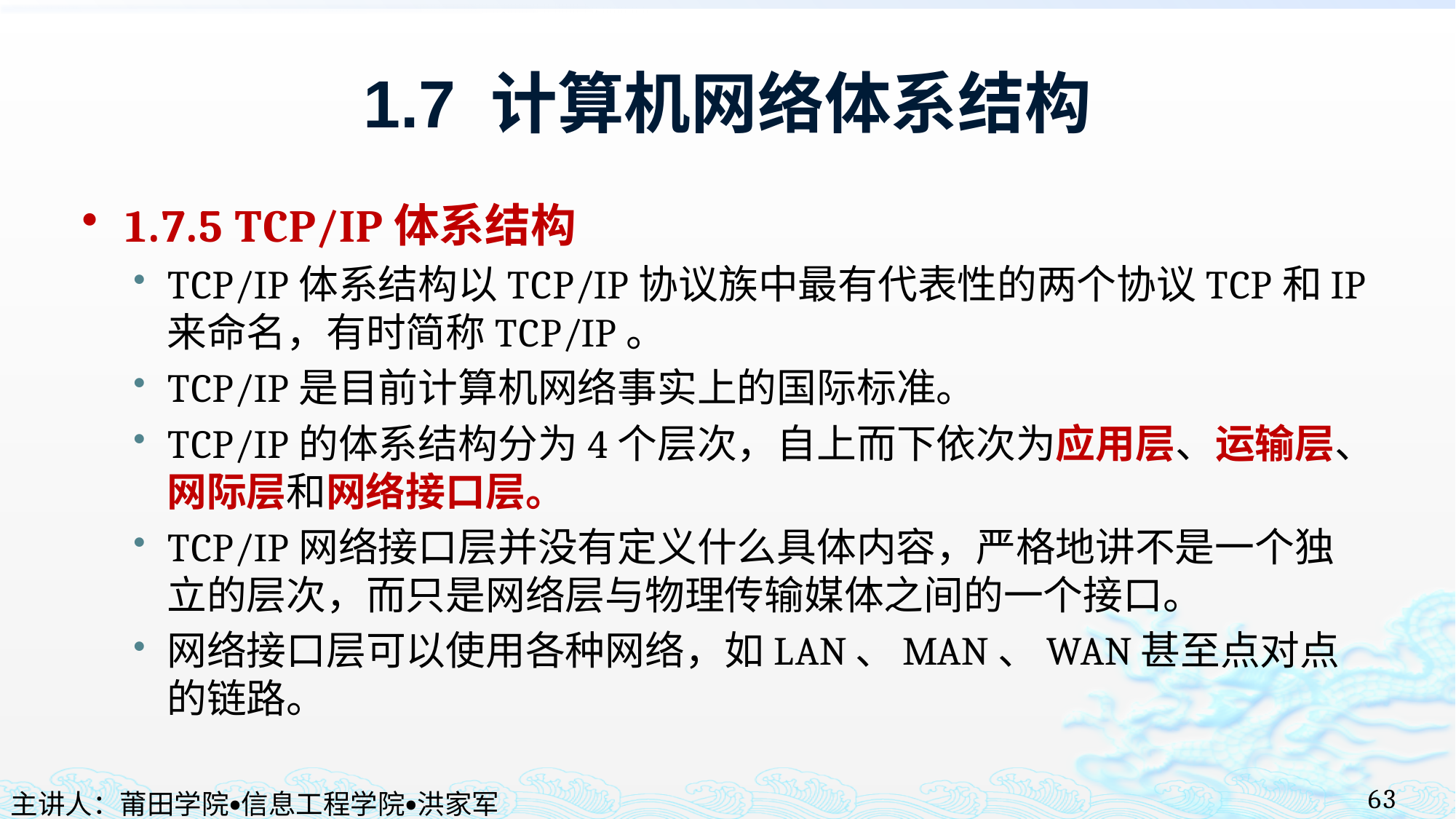

# 1.7 计算机网络体系结构
1.7.5 TCP/IP体系结构
TCP/IP体系结构以TCP/IP协议族中最有代表性的两个协议TCP和IP来命名，有时简称TCP/IP。
TCP/IP是目前计算机网络事实上的国际标准。
TCP/IP的体系结构分为4个层次，自上而下依次为应用层、运输层、网际层和网络接口层。
TCP/IP网络接口层并没有定义什么具体内容，严格地讲不是一个独立的层次，而只是网络层与物理传输媒体之间的一个接口。
网络接口层可以使用各种网络，如LAN、MAN、WAN甚至点对点的链路。

63
主讲人：莆田学院•信息工程学院•洪家军